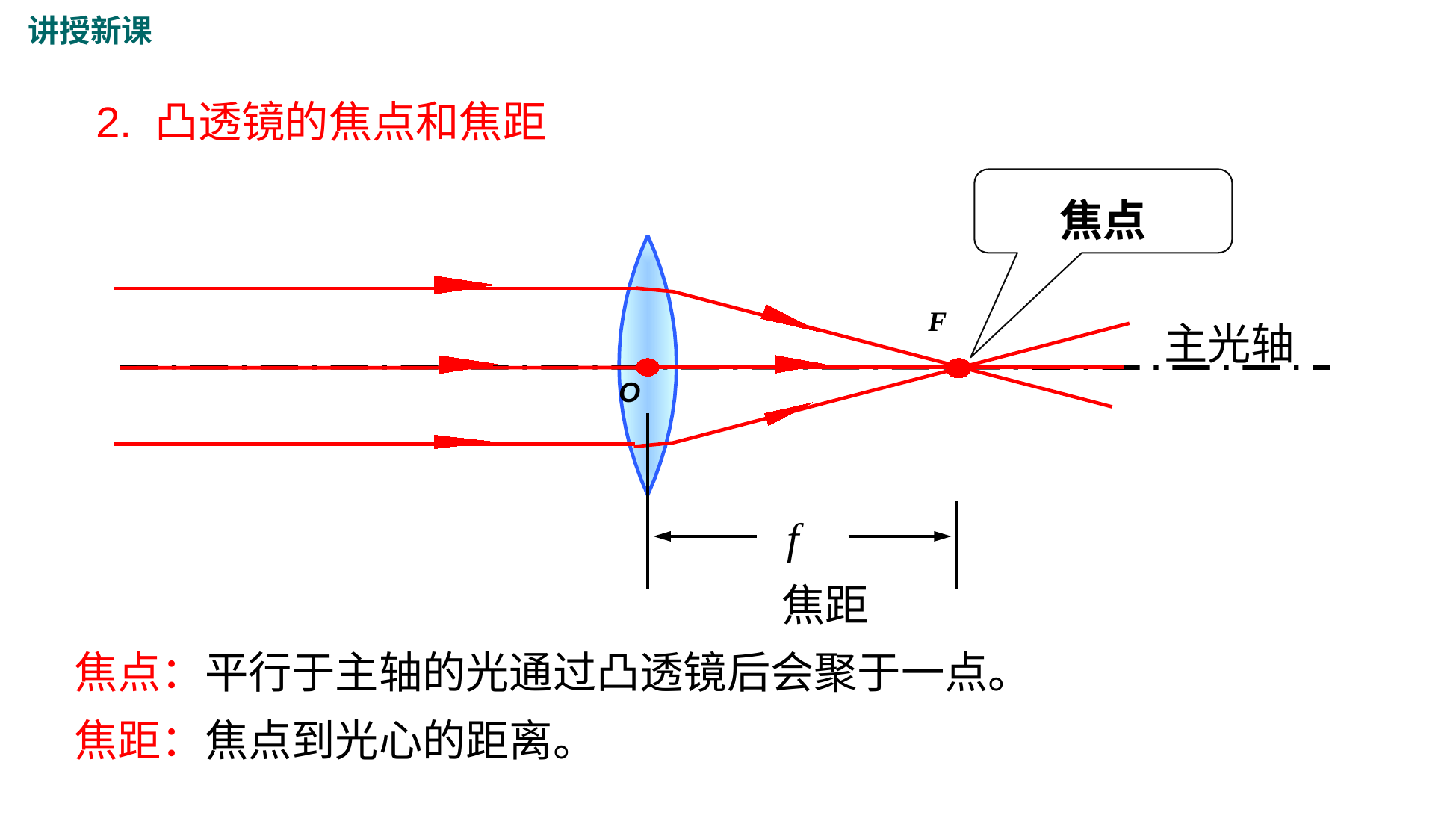

讲授新课
2. 凸透镜的焦点和焦距
焦点

F
主光轴

O
f

焦距
焦点：平行于主轴的光通过凸透镜后会聚于一点。
焦距：焦点到光心的距离。